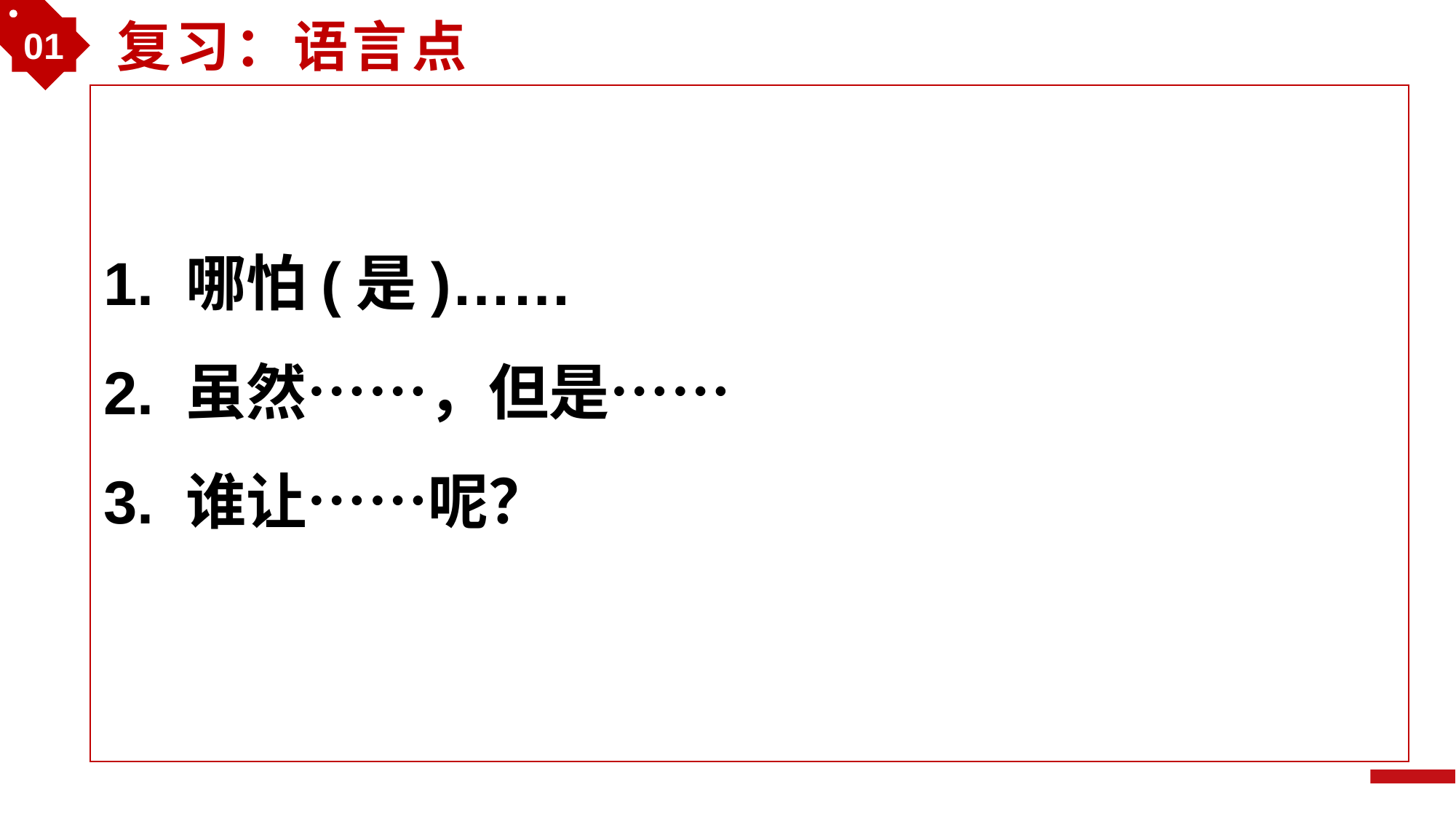

01
复习：语言点
好

1. 哪怕(是)……
2. 虽然……，但是……
3. 谁让……呢？